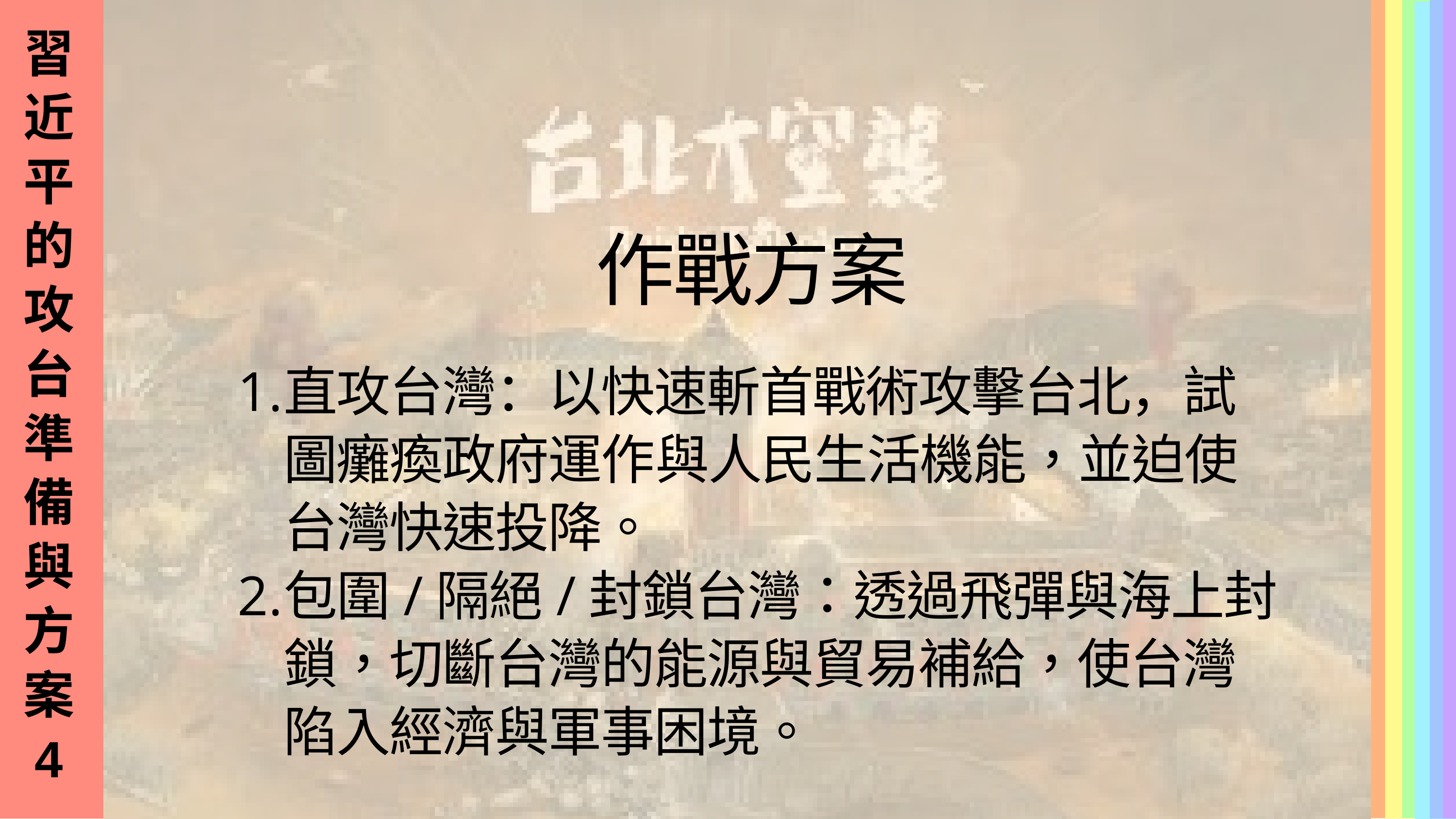

習
近
平
的
攻
台
準
備
與
方
案
4
作戰方案
直攻台灣：以快速斬首戰術攻擊台北，試圖癱瘓政府運作與人民生活機能，並迫使台灣快速投降。
包圍/隔絕/封鎖台灣：透過飛彈與海上封鎖，切斷台灣的能源與貿易補給，使台灣陷入經濟與軍事困境。